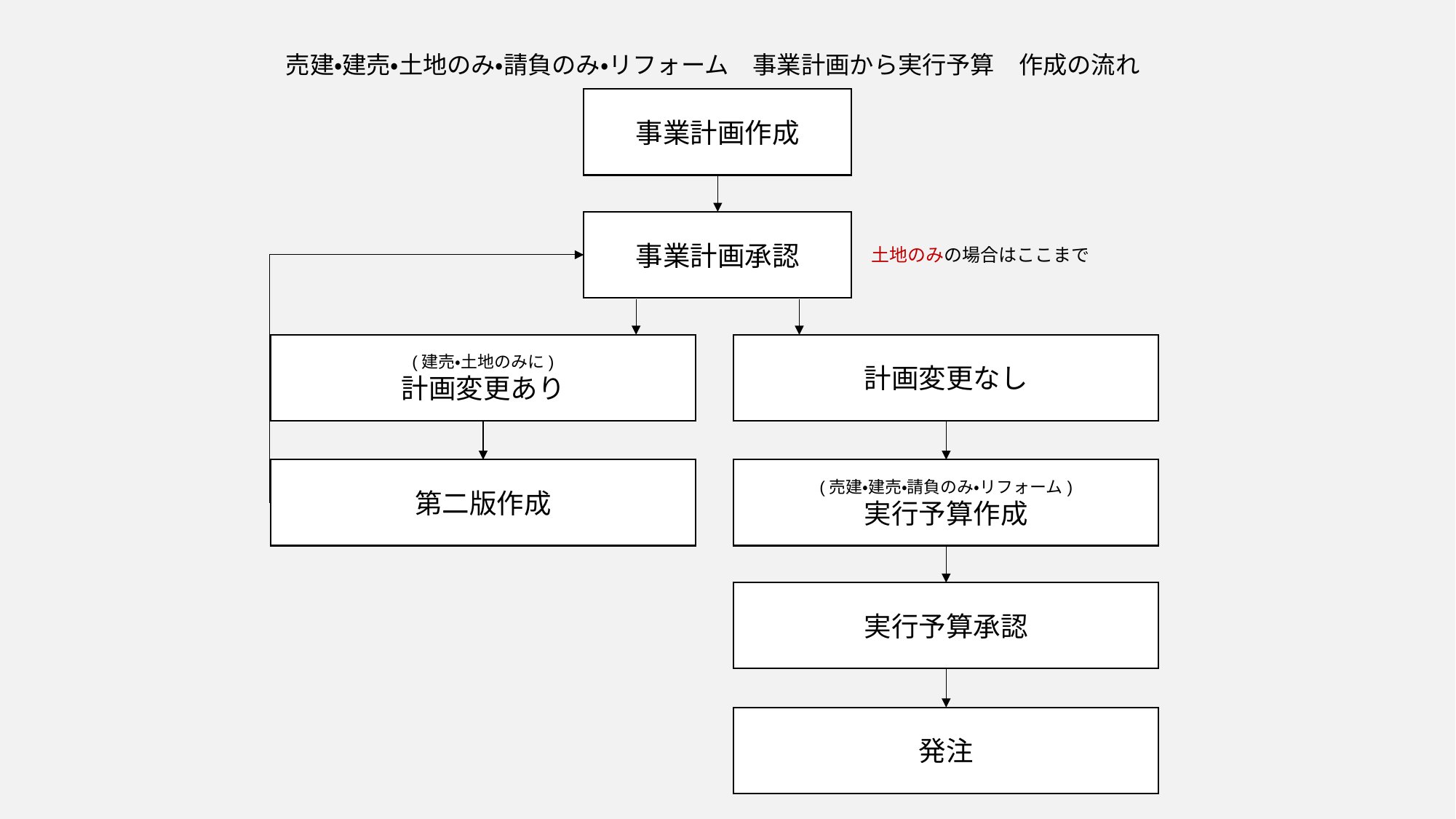

売建・建売・土地のみ・請負のみ・リフォーム　事業計画から実行予算　作成の流れ
#
事業計画作成
事業計画承認
土地のみの場合はここまで
(建売・土地のみに)
計画変更あり
計画変更なし
第二版作成
(売建・建売・請負のみ・リフォーム)
実行予算作成
実行予算承認
発注